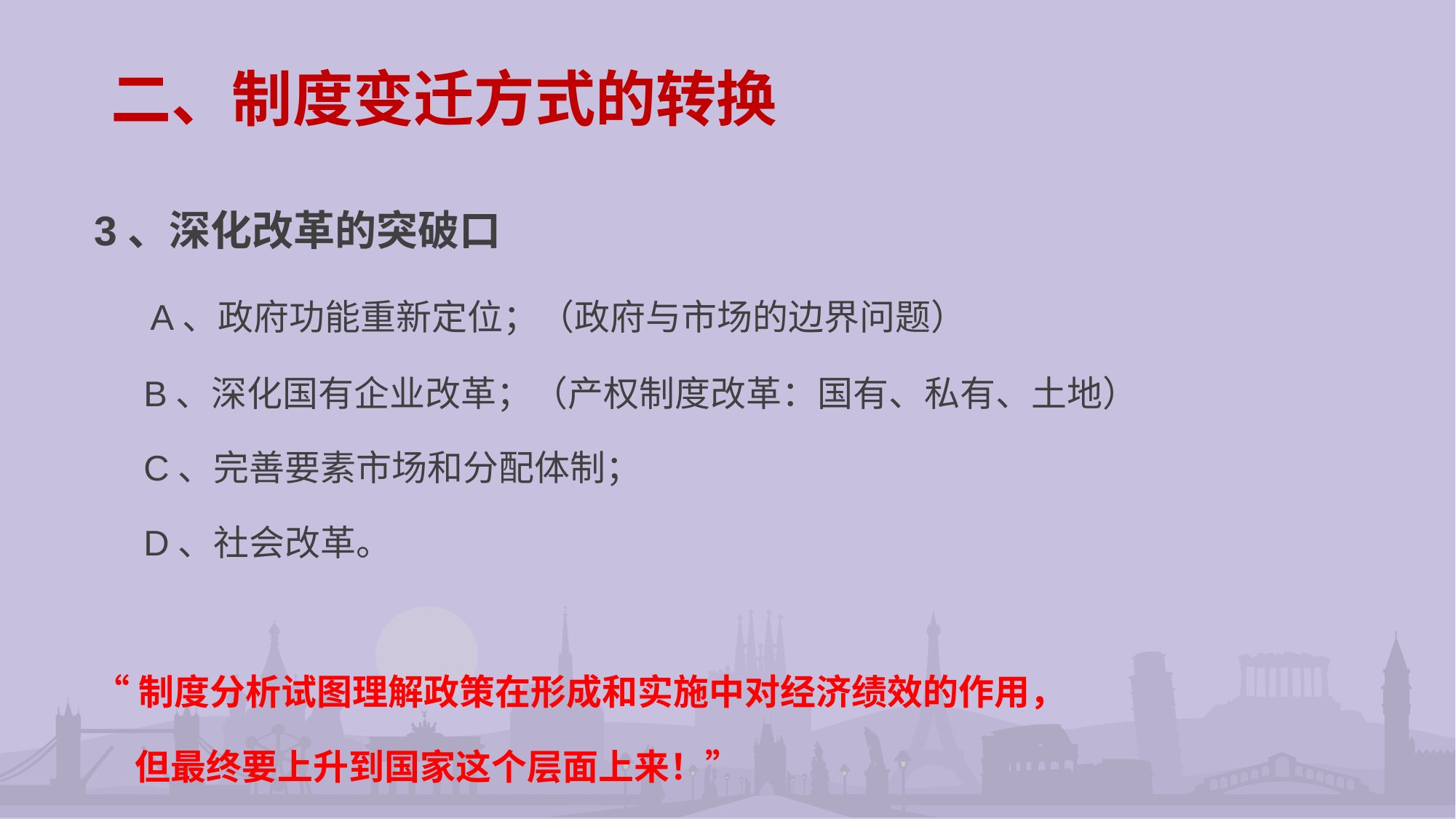

# 二、制度变迁方式的转换
3、深化改革的突破口
     A、政府功能重新定位；（政府与市场的边界问题）
     B、深化国有企业改革；（产权制度改革：国有、私有、土地）
     C、完善要素市场和分配体制；
     D、社会改革。

“制度分析试图理解政策在形成和实施中对经济绩效的作用，
    但最终要上升到国家这个层面上来！”